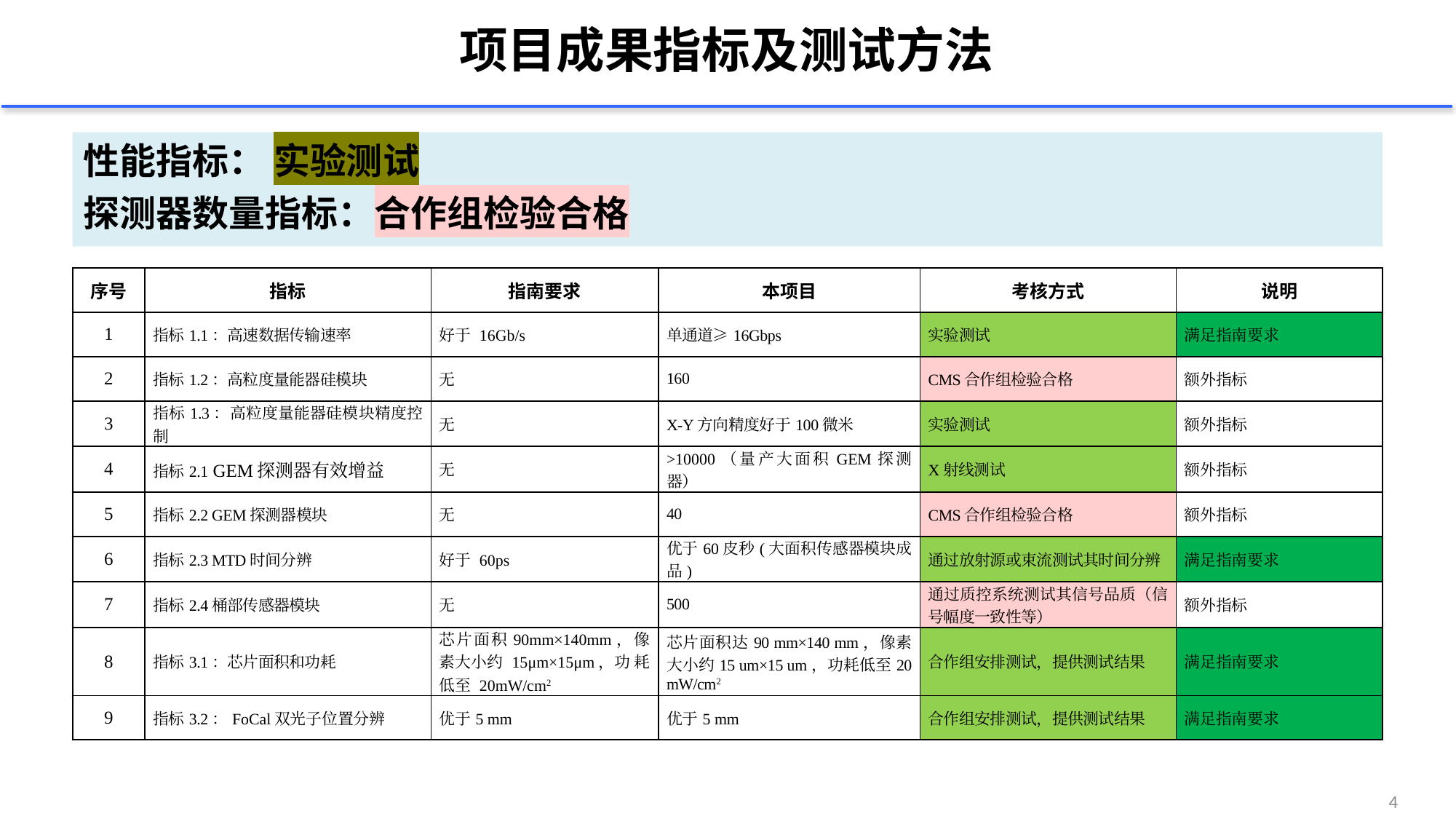

# 项目成果指标及测试方法
性能指标： 实验测试
探测器数量指标：合作组检验合格
| 序号 | 指标 | 指南要求 | 本项目 | 考核方式 | 说明 |
| --- | --- | --- | --- | --- | --- |
| 1 | 指标1.1：高速数据传输速率 | 好于 16Gb/s | 单通道≥16Gbps | 实验测试 | 满足指南要求 |
| 2 | 指标1.2：高粒度量能器硅模块 | 无 | 160 | CMS合作组检验合格 | 额外指标 |
| 3 | 指标1.3：高粒度量能器硅模块精度控制 | 无 | X-Y方向精度好于100微米 | 实验测试 | 额外指标 |
| 4 | 指标2.1 GEM探测器有效增益 | 无 | >10000（量产大面积GEM探测器） | X射线测试 | 额外指标 |
| 5 | 指标2.2 GEM探测器模块 | 无 | 40 | CMS合作组检验合格 | 额外指标 |
| 6 | 指标2.3 MTD时间分辨 | 好于 60ps | 优于60皮秒(大面积传感器模块成品) | 通过放射源或束流测试其时间分辨 | 满足指南要求 |
| 7 | 指标2.4桶部传感器模块 | 无 | 500 | 通过质控系统测试其信号品质（信号幅度一致性等） | 额外指标 |
| 8 | 指标3.1：芯片面积和功耗 | 芯片面积90mm×140mm，像素大小约 15μm×15μm，功 耗低至 20mW/cm2 | 芯片面积达90 mm×140 mm，像素大小约15 um×15 um，功耗低至20 mW/cm2 | 合作组安排测试，提供测试结果 | 满足指南要求 |
| 9 | 指标3.2：FoCal双光子位置分辨 | 优于5 mm | 优于5 mm | 合作组安排测试，提供测试结果 | 满足指南要求 |
4